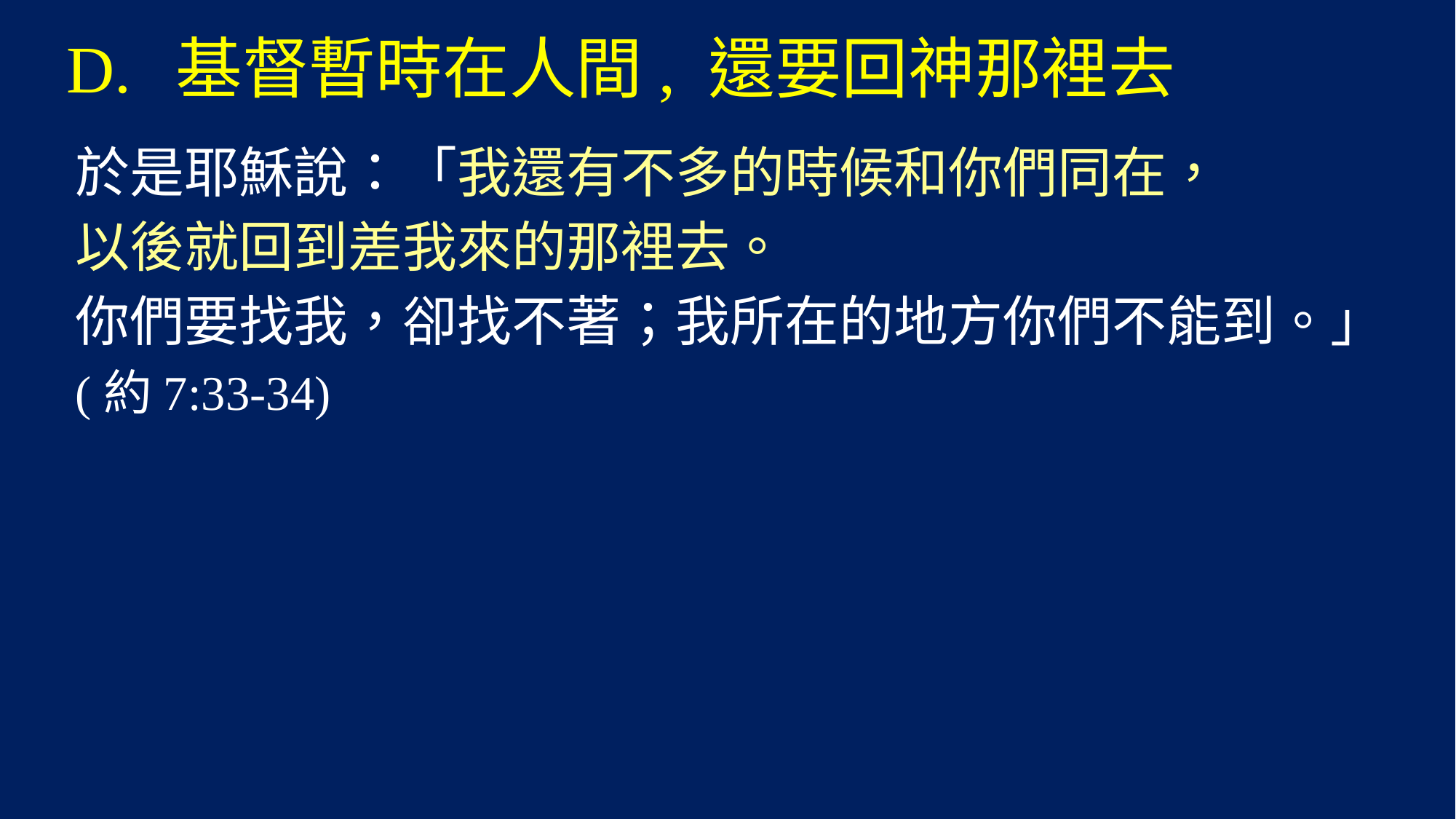

# D.	基督暫時在人間, 還要回神那裡去
於是耶穌說：「我還有不多的時候和你們同在，
以後就回到差我來的那裡去。
你們要找我，卻找不著；我所在的地方你們不能到。」
(約7:33-34)